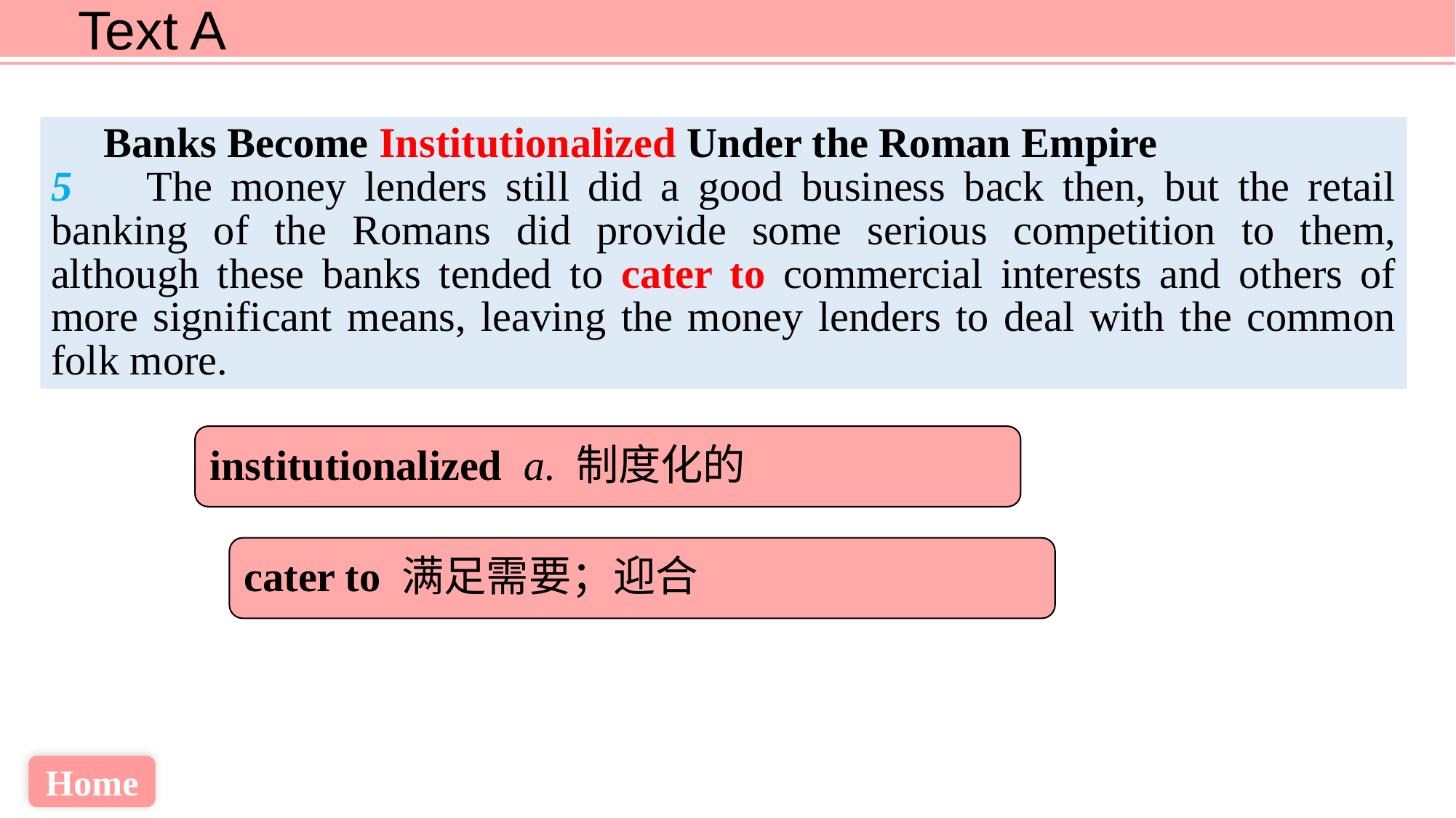

Banks Become Institutionalized Under the Roman Empire
5    The money lenders still did a good business back then, but the retail banking of the Romans did provide some serious competition to them, although these banks tended to cater to commercial interests and others of more significant means, leaving the money lenders to deal with the common folk more.

institutionalized  a. 制度化的
cater to 满足需要；迎合